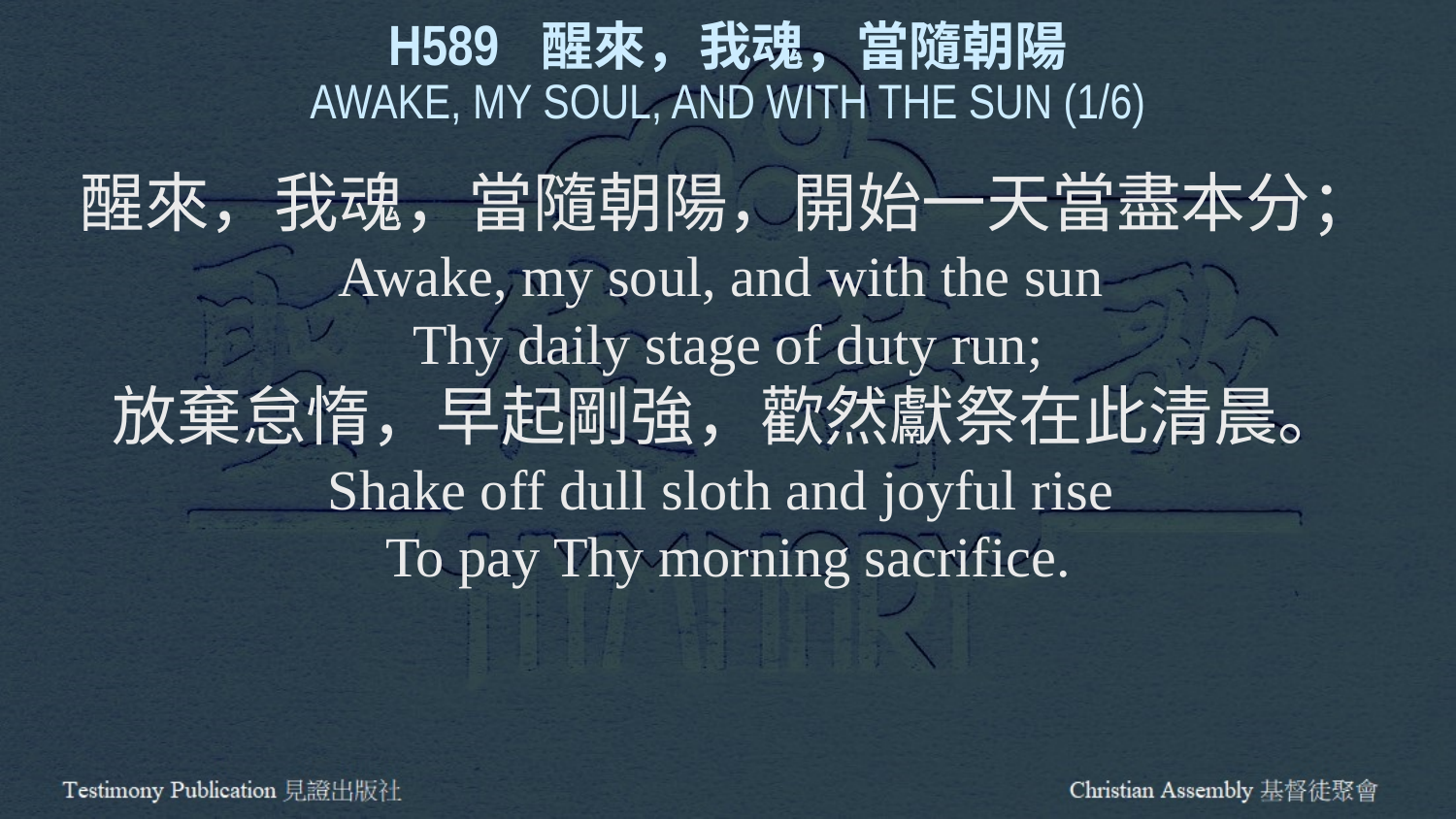

H589  醒來，我魂，當隨朝陽
AWAKE, MY SOUL, AND WITH THE SUN (1/6)
醒來，我魂，當隨朝陽，開始一天當盡本分；
Awake, my soul, and with the sun
Thy daily stage of duty run;
放棄怠惰，早起剛強，歡然獻祭在此清晨。
Shake off dull sloth and joyful rise
To pay Thy morning sacrifice.